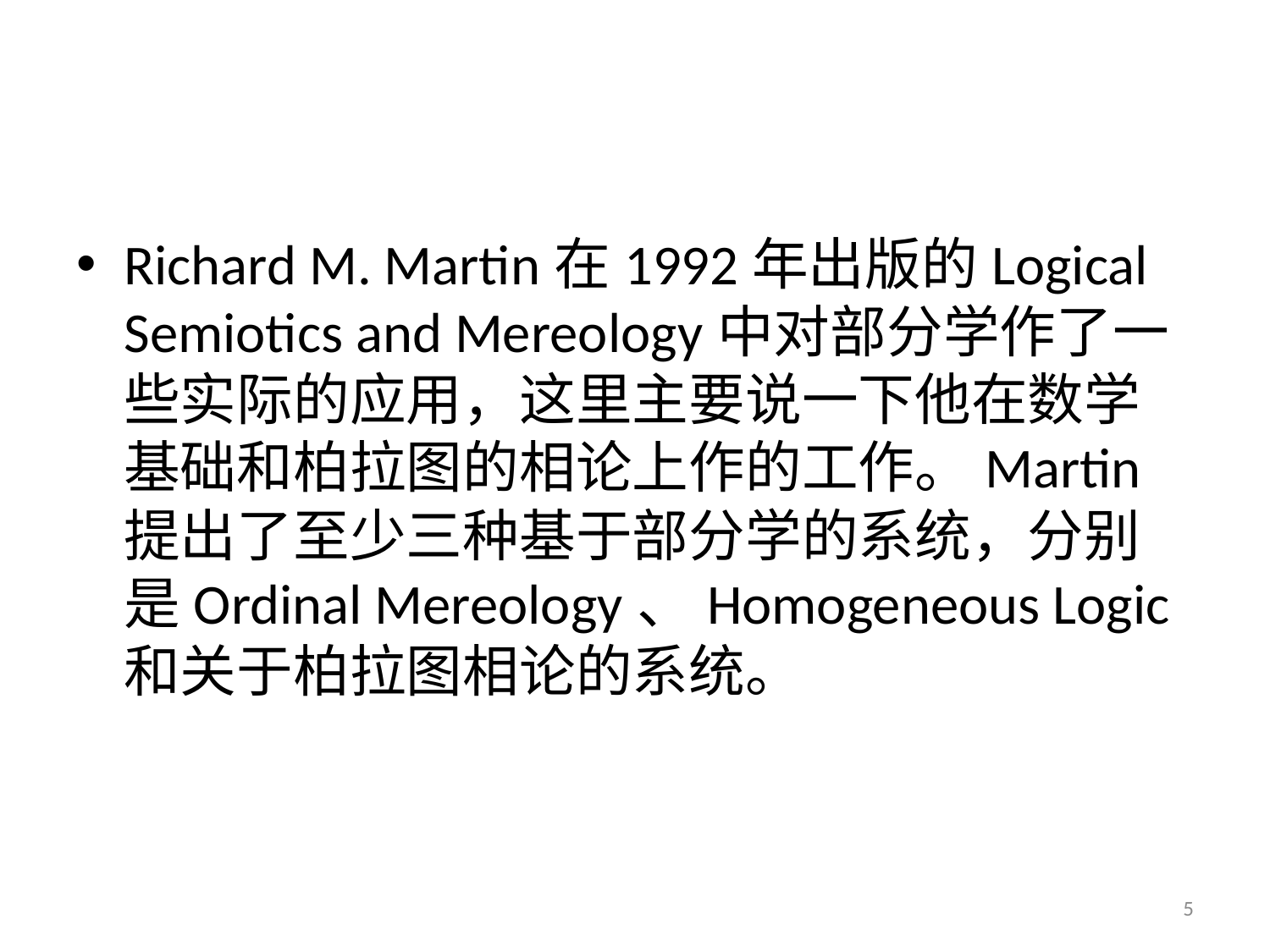

Richard M. Martin在1992年出版的Logical Semiotics and Mereology中对部分学作了一些实际的应用，这里主要说一下他在数学基础和柏拉图的相论上作的工作。Martin提出了至少三种基于部分学的系统，分别是Ordinal Mereology、Homogeneous Logic和关于柏拉图相论的系统。

5